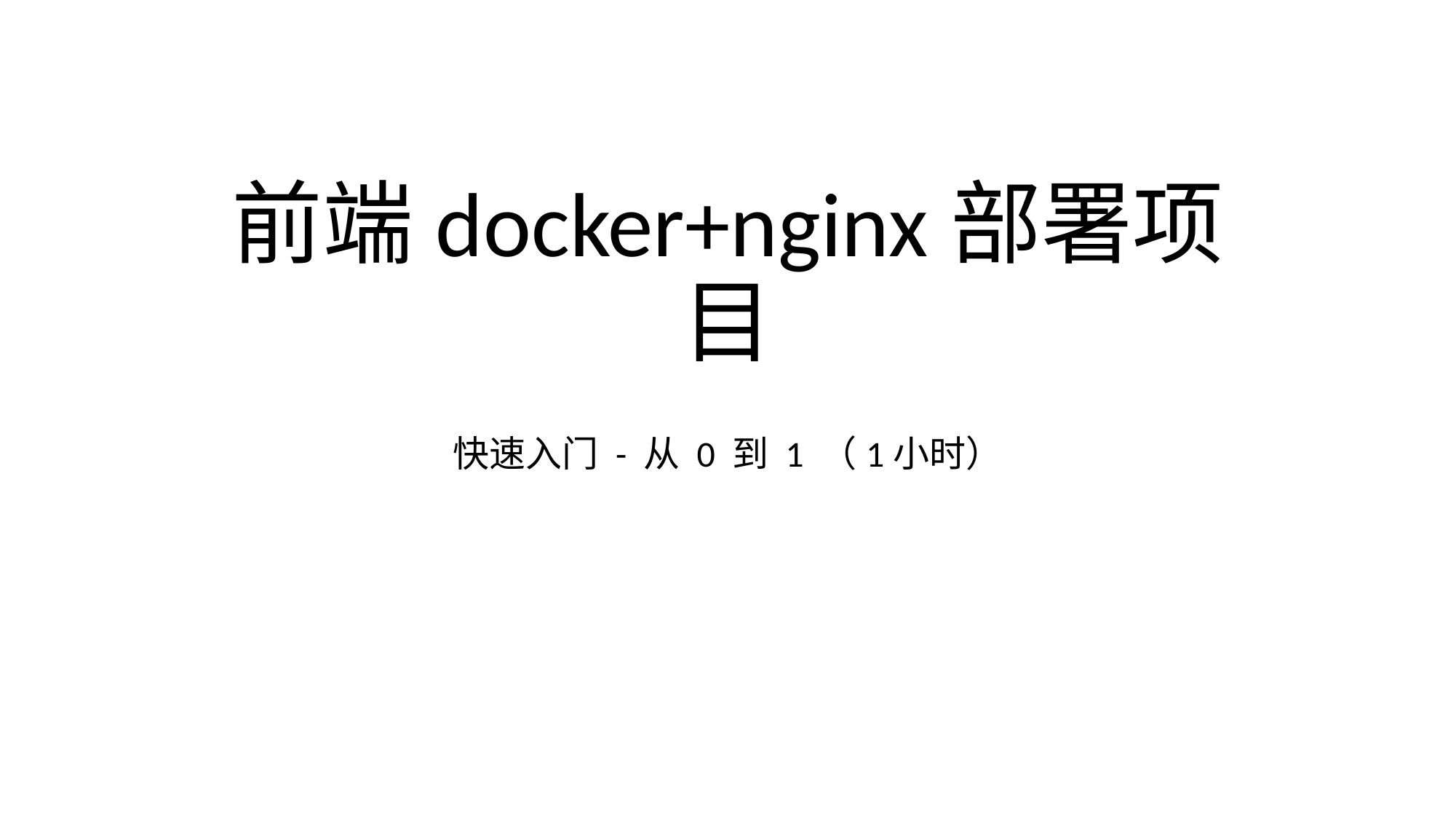

# 前端docker+nginx部署项目
快速入门 - 从 0 到 1 （1小时）